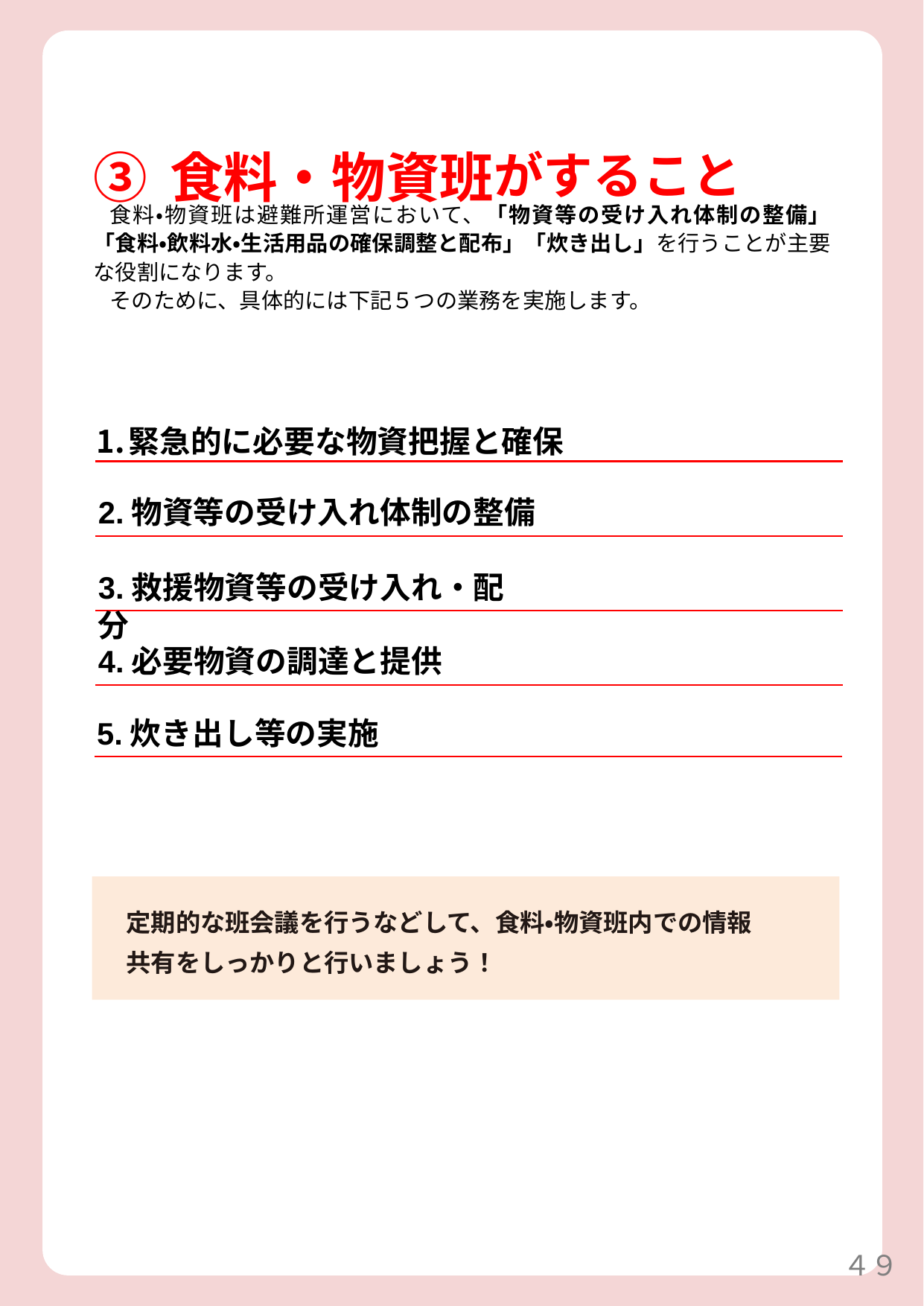

③食料・物資班がすること
食料・物資班は避難所運営において、「物資等の受け入れ体制の整備」「食料・飲料水・生活用品の確保調整と配布」「炊き出し」を行うことが主要な役割になります。
そのために、具体的には下記５つの業務を実施します。
緊急的に必要な物資把握と確保

2.物資等の受け入れ体制の整備

3.救援物資等の受け入れ・配分

4.必要物資の調達と提供

5.炊き出し等の実施

定期的な班会議を行うなどして、食料・物資班内での情報共有をしっかりと行いましょう！
４９